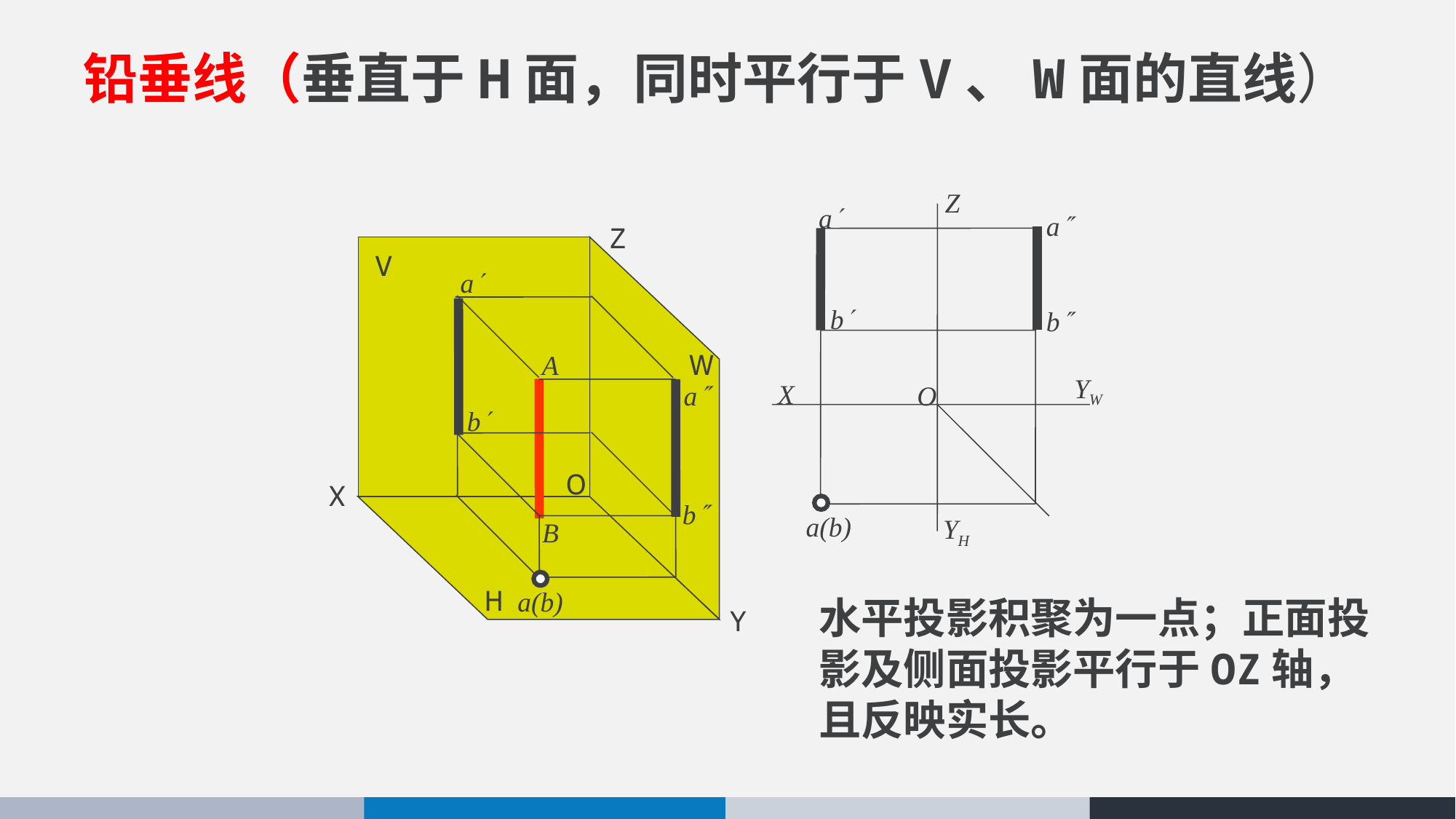

铅垂线（垂直于H面，同时平行于V、W面的直线）
Z
a′

a″

b′
b″

YW
X
O

a(b)
YH
Z

V
W

O
X

H
Y
A

B
a′

a″

b′

b″

a(b)

水平投影积聚为一点；正面投影及侧面投影平行于OZ轴，且反映实长。